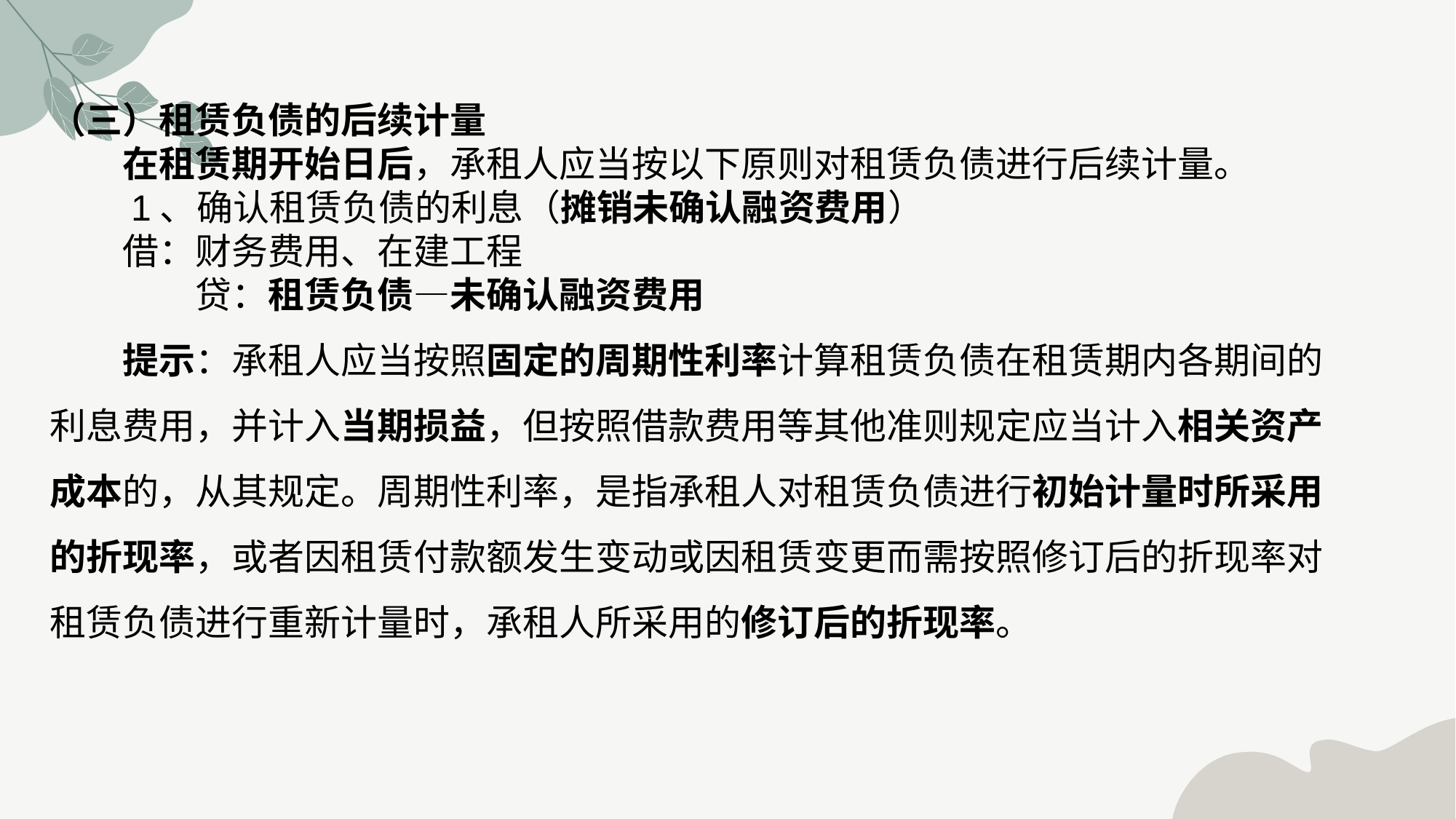

（三）租赁负债的后续计量　　在租赁期开始日后，承租人应当按以下原则对租赁负债进行后续计量。　　1、确认租赁负债的利息（摊销未确认融资费用）　　借：财务费用、在建工程　　　　贷：租赁负债—未确认融资费用　　提示：承租人应当按照固定的周期性利率计算租赁负债在租赁期内各期间的利息费用，并计入当期损益，但按照借款费用等其他准则规定应当计入相关资产成本的，从其规定。周期性利率，是指承租人对租赁负债进行初始计量时所采用的折现率，或者因租赁付款额发生变动或因租赁变更而需按照修订后的折现率对租赁负债进行重新计量时，承租人所采用的修订后的折现率。